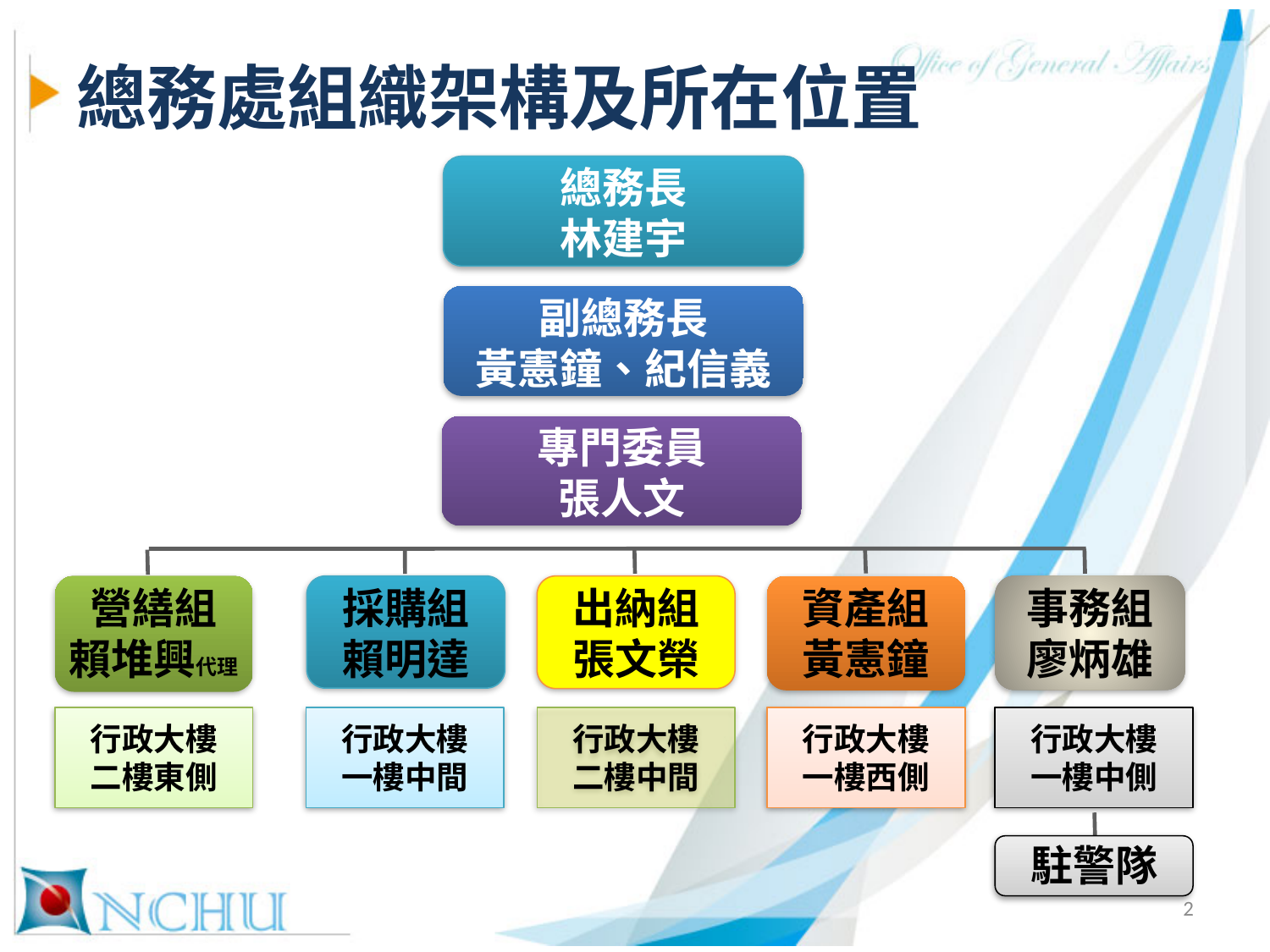

# 總務處組織架構及所在位置
總務長
林建宇
副總務長
黃憲鐘、紀信義
專門委員
張人文

營繕組
賴堆興代理
採購組
賴明達
出納組
張文榮

資產組
黃憲鐘
事務組
廖炳雄
行政大樓
二樓東側
行政大樓
一樓中間
行政大樓
二樓中間
行政大樓
一樓西側
行政大樓
一樓中側

駐警隊
2